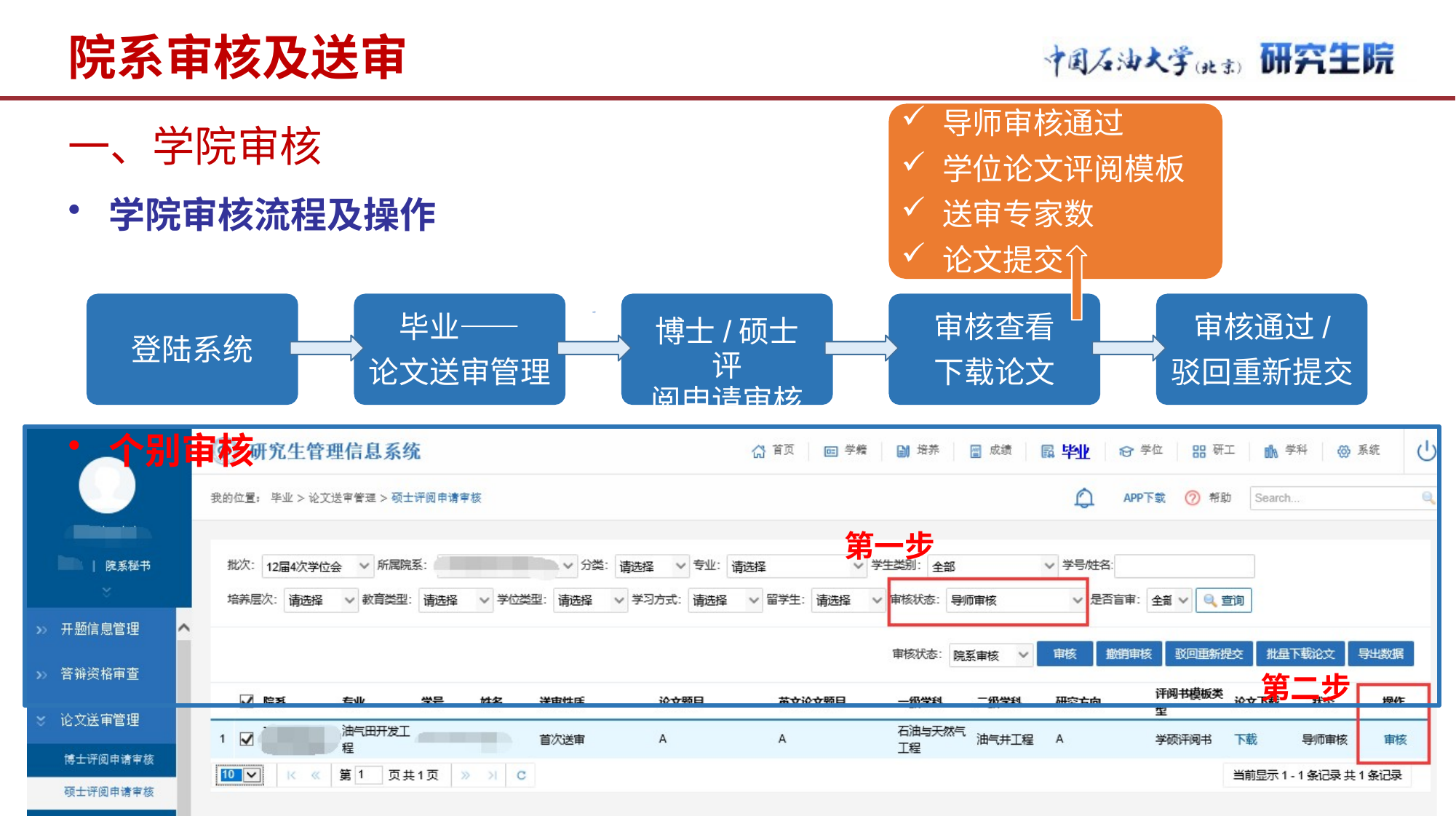

# 院系审核及送审
一、学院审核
学院审核流程及操作
导师审核通过
学位论文评阅模板
送审专家数
论文提交

毕业——
论文送审管理
审核查看
下载论文
审核通过/
驳回重新提交

博士/硕士评
阅申请审核
登陆系统

个别审核

第一步

第二步